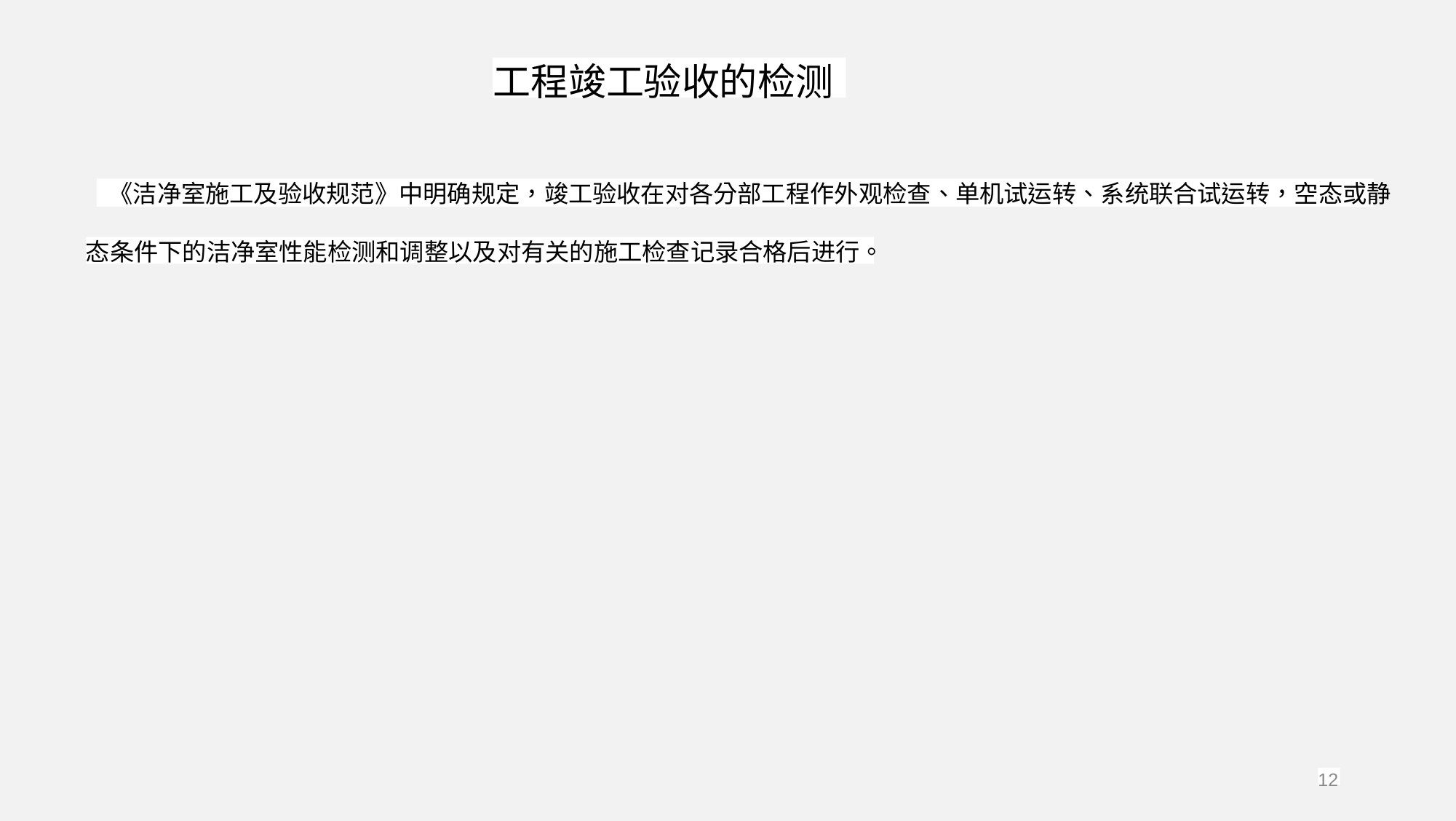

工程竣工验收的检测
《洁净室施工及验收规范》中明确规定，竣工验收在对各分部工程作外观检查、单机试运转、系统联合试运转，空态或静
态条件下的洁净室性能检测和调整以及对有关的施工检查记录合格后进行。
12